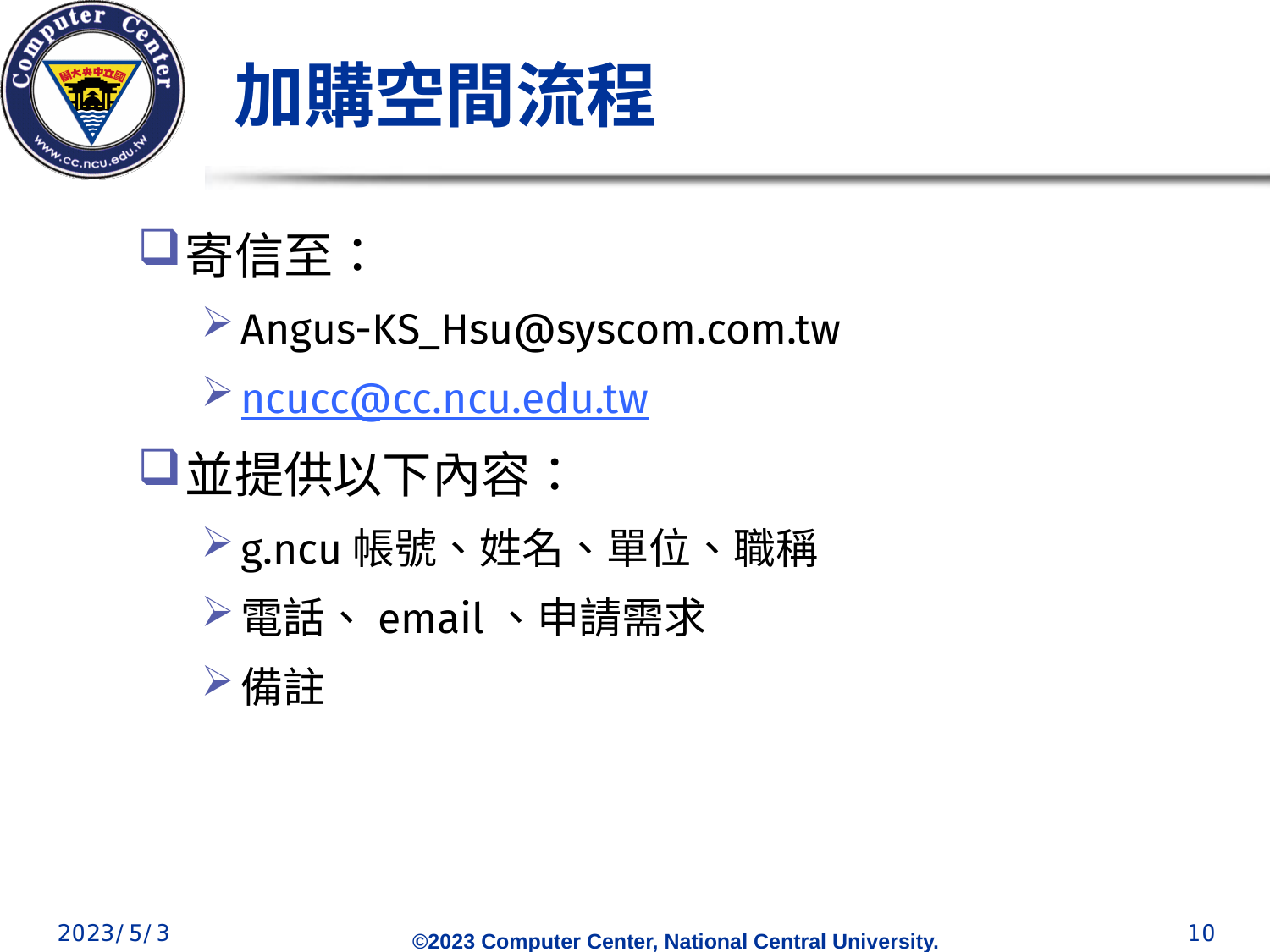

# 加購空間流程
寄信至：
Angus-KS_Hsu@syscom.com.tw
ncucc@cc.ncu.edu.tw
並提供以下內容：
g.ncu帳號、姓名、單位、職稱
電話、email、申請需求
備註

2023/5/3
10